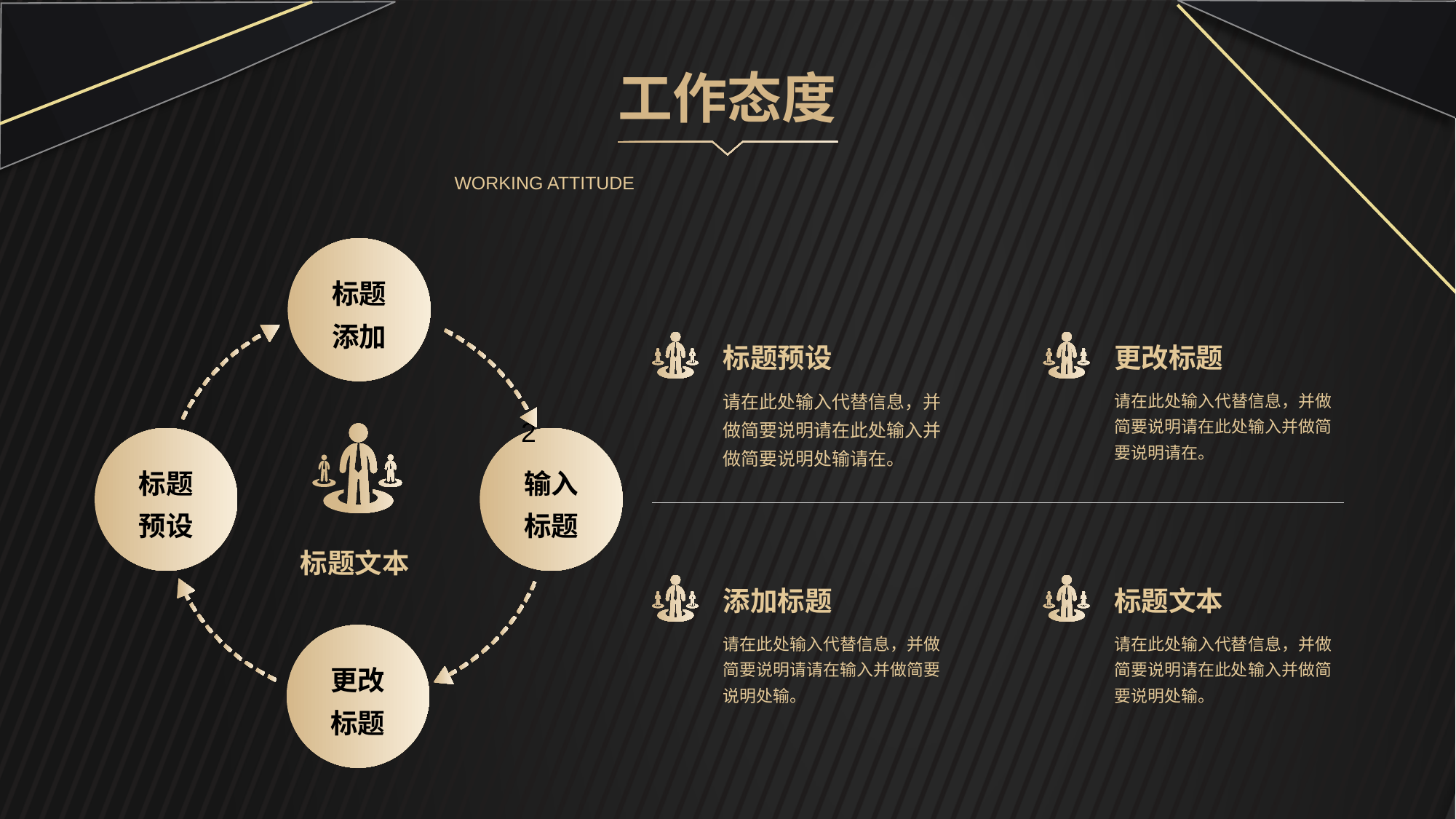

工作态度
working attitude
标题
添加

标题预设
请在此处输入代替信息，并做简要说明请在此处输入并做简要说明处输请在。
更改标题
请在此处输入代替信息，并做简要说明请在此处输入并做简要说明请在。

2

标题
预设
输入
标题
标题文本

添加标题
请在此处输入代替信息，并做简要说明请请在输入并做简要说明处输。
标题文本
请在此处输入代替信息，并做简要说明请在此处输入并做简要说明处输。

更改
标题